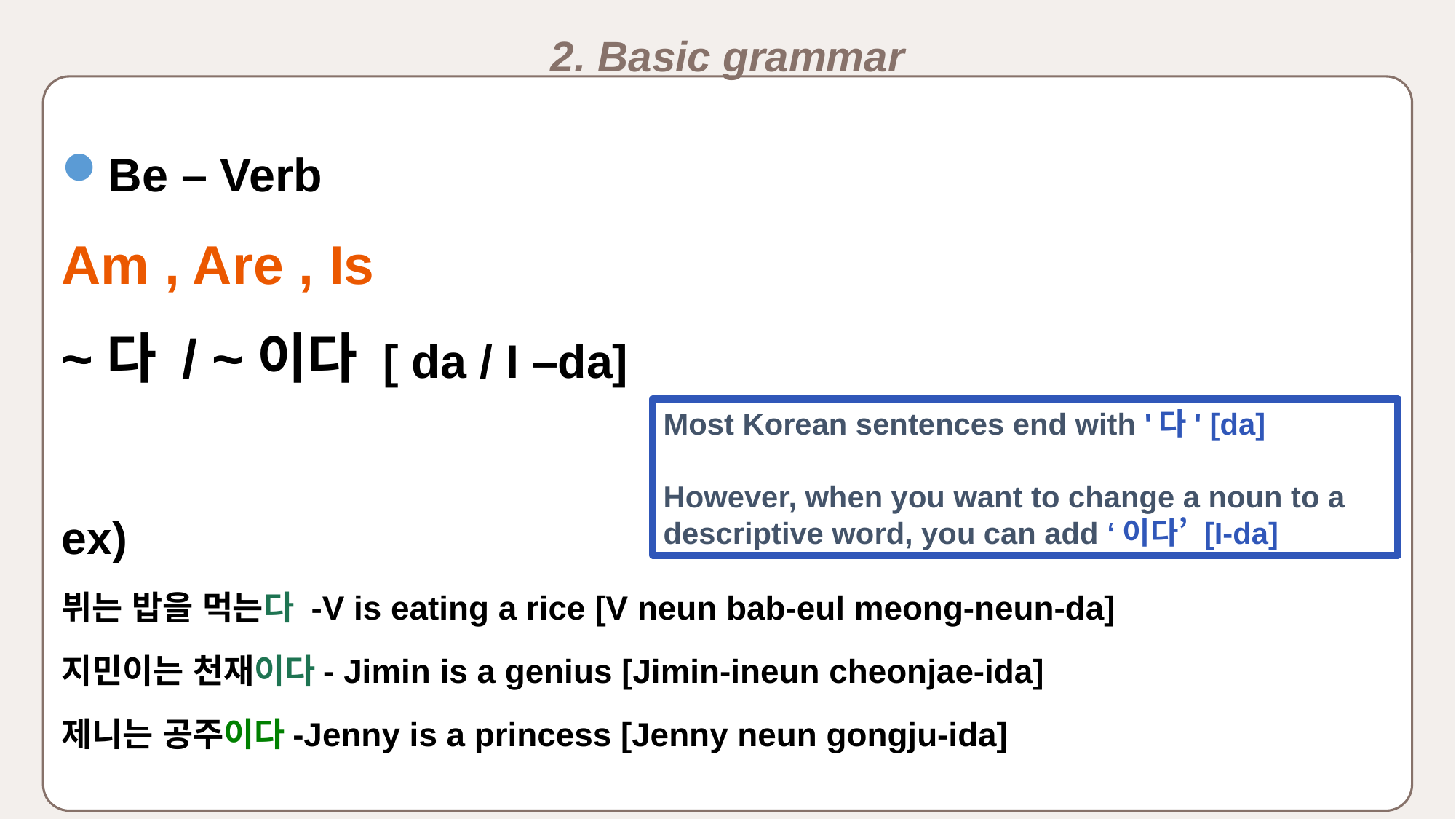

2. Basic grammar
Be – Verb
Am , Are , Is
~다 / ~이다 [ da / I –da]

ex)
뷔는 밥을 먹는다 -V is eating a rice [V neun bab-eul meong-neun-da]
지민이는 천재이다- Jimin is a genius [Jimin-ineun cheonjae-ida]
제니는 공주이다-Jenny is a princess [Jenny neun gongju-ida]
Most Korean sentences end with '다' [da]

However, when you want to change a noun to a descriptive word, you can add ‘이다’ [I-da]